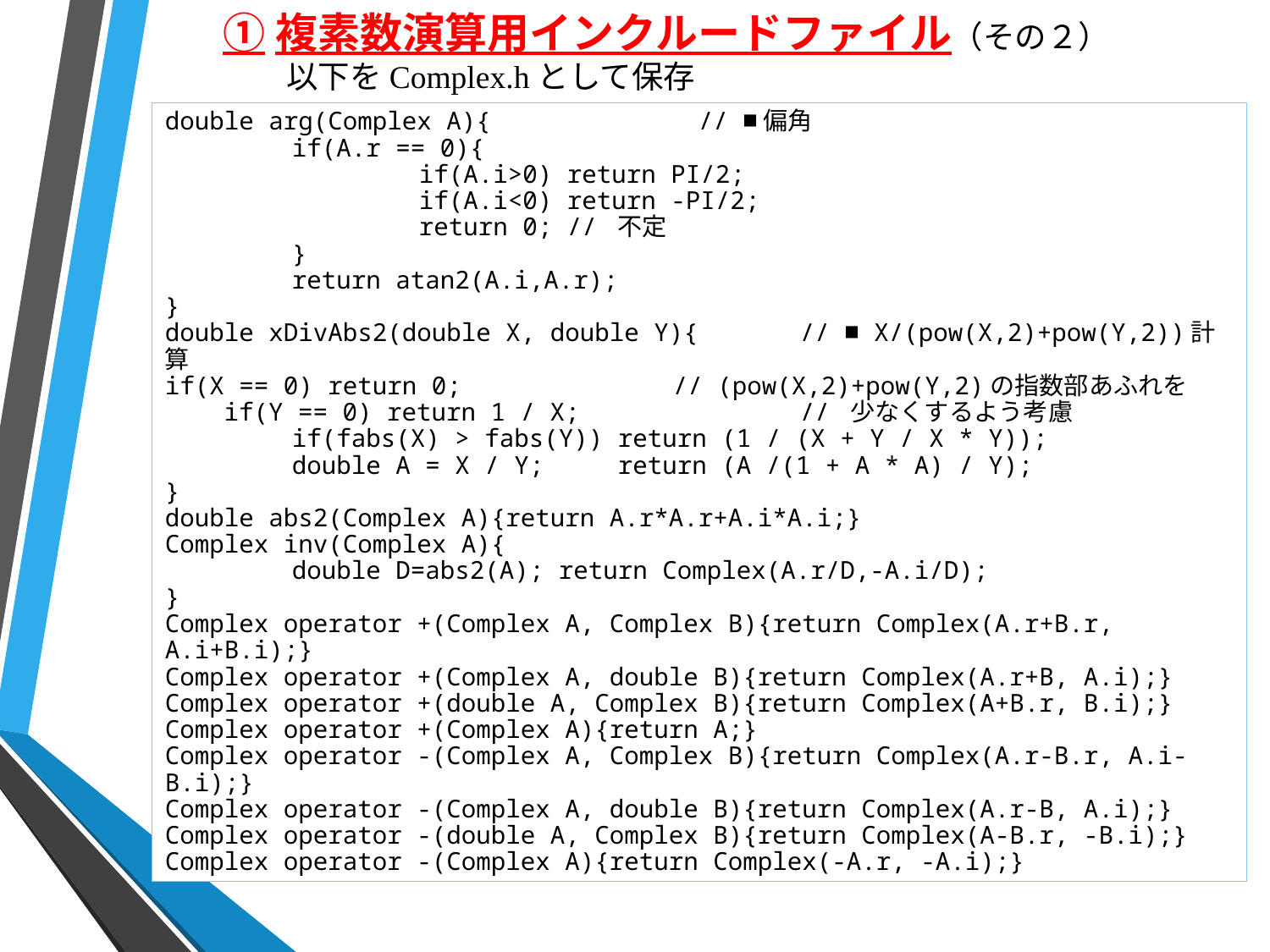

①複素数演算用インクルードファイル（その２）
　　以下をComplex.hとして保存
double arg(Complex A){              // ■偏角
	if(A.r == 0){
		if(A.i>0) return PI/2;
		if(A.i<0) return -PI/2;
		return 0; // 不定
	}
	return atan2(A.i,A.r);
}
double xDivAbs2(double X, double Y){	// ■ X/(pow(X,2)+pow(Y,2))計算
if(X == 0) return 0;		// (pow(X,2)+pow(Y,2)の指数部あふれを
    if(Y == 0) return 1 / X;		// 少なくするよう考慮
	if(fabs(X) > fabs(Y)) return (1 / (X + Y / X * Y));
	double A = X / Y;     return (A /(1 + A * A) / Y);
}
double abs2(Complex A){return A.r*A.r+A.i*A.i;}
Complex inv(Complex A){
	double D=abs2(A); return Complex(A.r/D,-A.i/D);
}
Complex operator +(Complex A, Complex B){return Complex(A.r+B.r, A.i+B.i);}
Complex operator +(Complex A, double B){return Complex(A.r+B, A.i);}
Complex operator +(double A, Complex B){return Complex(A+B.r, B.i);}
Complex operator +(Complex A){return A;}
Complex operator -(Complex A, Complex B){return Complex(A.r-B.r, A.i-B.i);}
Complex operator -(Complex A, double B){return Complex(A.r-B, A.i);}
Complex operator -(double A, Complex B){return Complex(A-B.r, -B.i);}
Complex operator -(Complex A){return Complex(-A.r, -A.i);}